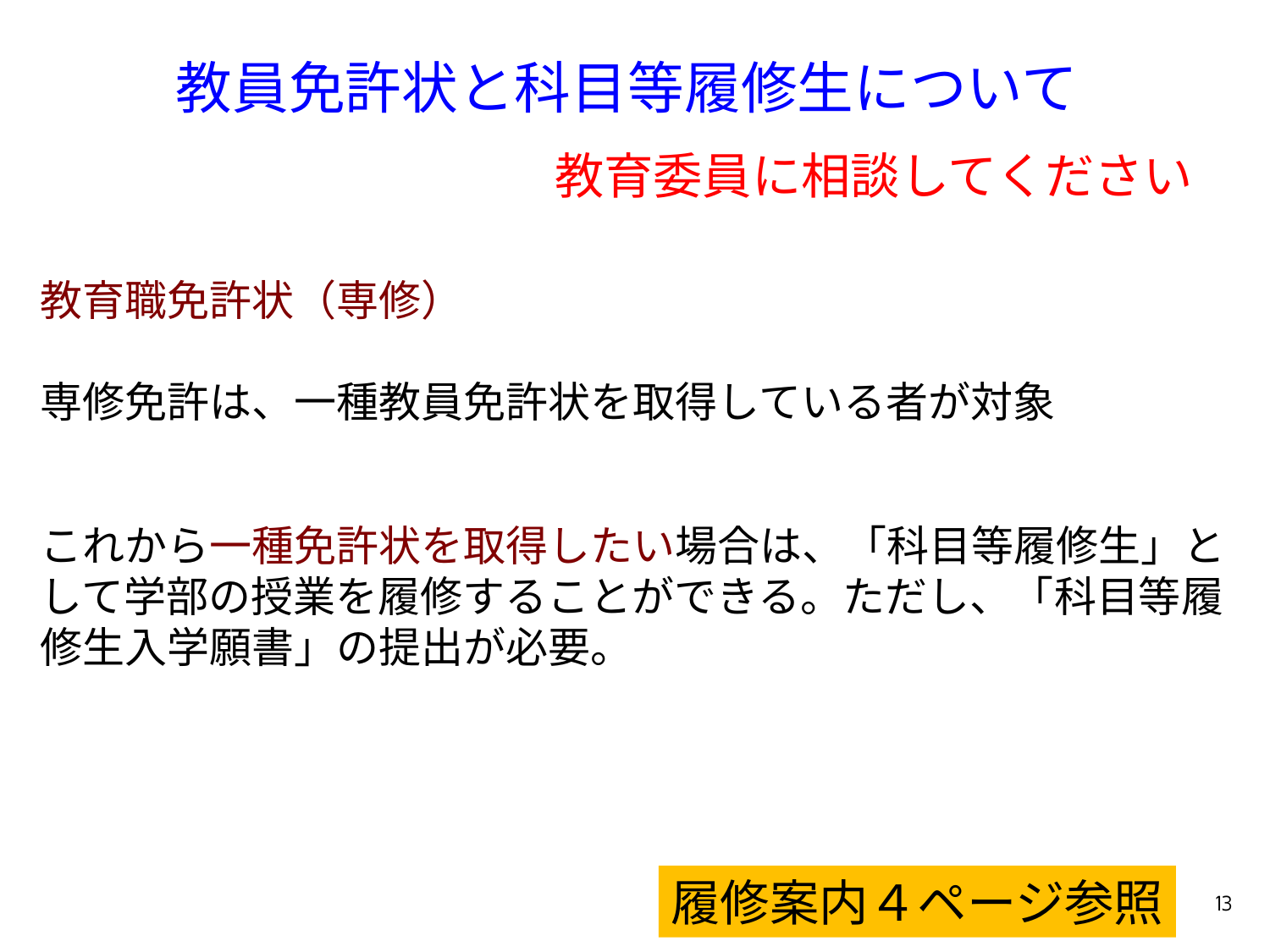

教員免許状と科目等履修生について
教育委員に相談してください
教育職免許状（専修）

専修免許は、一種教員免許状を取得している者が対象

これから一種免許状を取得したい場合は、「科目等履修生」として学部の授業を履修することができる。ただし、「科目等履修生入学願書」の提出が必要。

履修案内４ページ参照
13